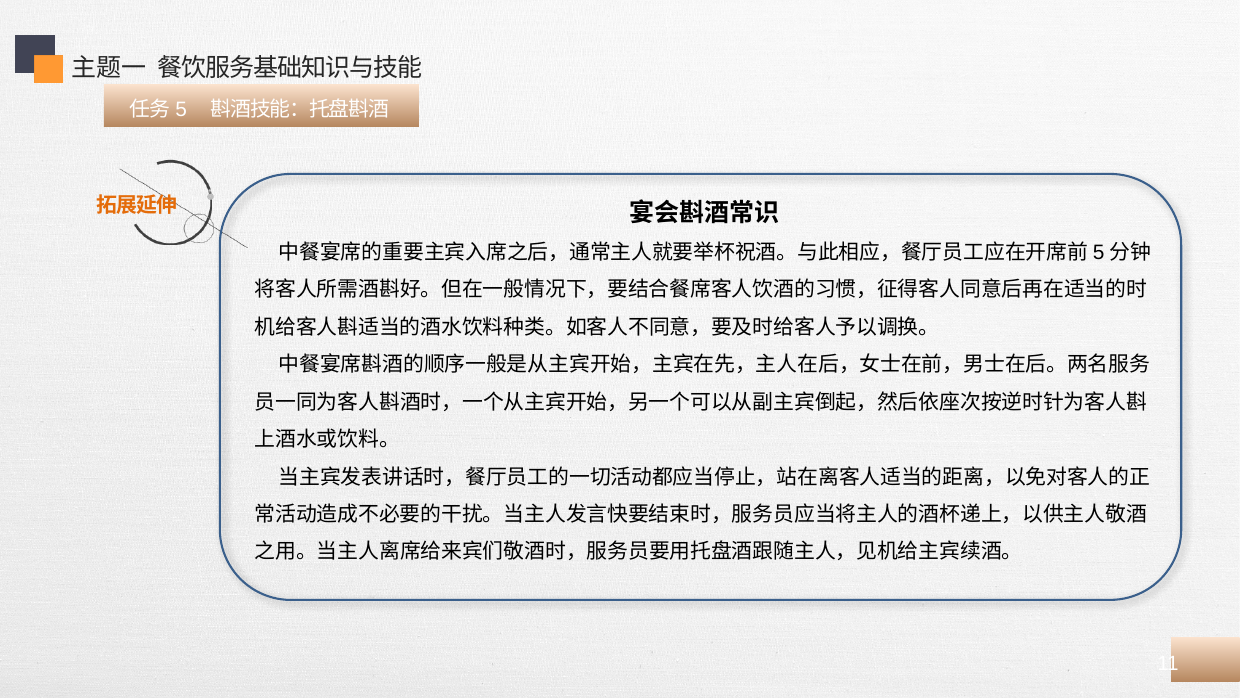

主题一  餐饮服务基础知识与技能

 任务5    斟酒技能：托盘斟酒

宴会斟酒常识
    中餐宴席的重要主宾入席之后，通常主人就要举杯祝酒。与此相应，餐厅员工应在开席前5分钟将客人所需酒斟好。但在一般情况下，要结合餐席客人饮酒的习惯，征得客人同意后再在适当的时机给客人斟适当的酒水饮料种类。如客人不同意，要及时给客人予以调换。
    中餐宴席斟酒的顺序一般是从主宾开始，主宾在先，主人在后，女士在前，男士在后。两名服务员一同为客人斟酒时，一个从主宾开始，另一个可以从副主宾倒起，然后依座次按逆时针为客人斟上酒水或饮料。
    当主宾发表讲话时，餐厅员工的一切活动都应当停止，站在离客人适当的距离，以免对客人的正常活动造成不必要的干扰。当主人发言快要结束时，服务员应当将主人的酒杯递上，以供主人敬酒之用。当主人离席给来宾们敬酒时，服务员要用托盘酒跟随主人，见机给主宾续酒。